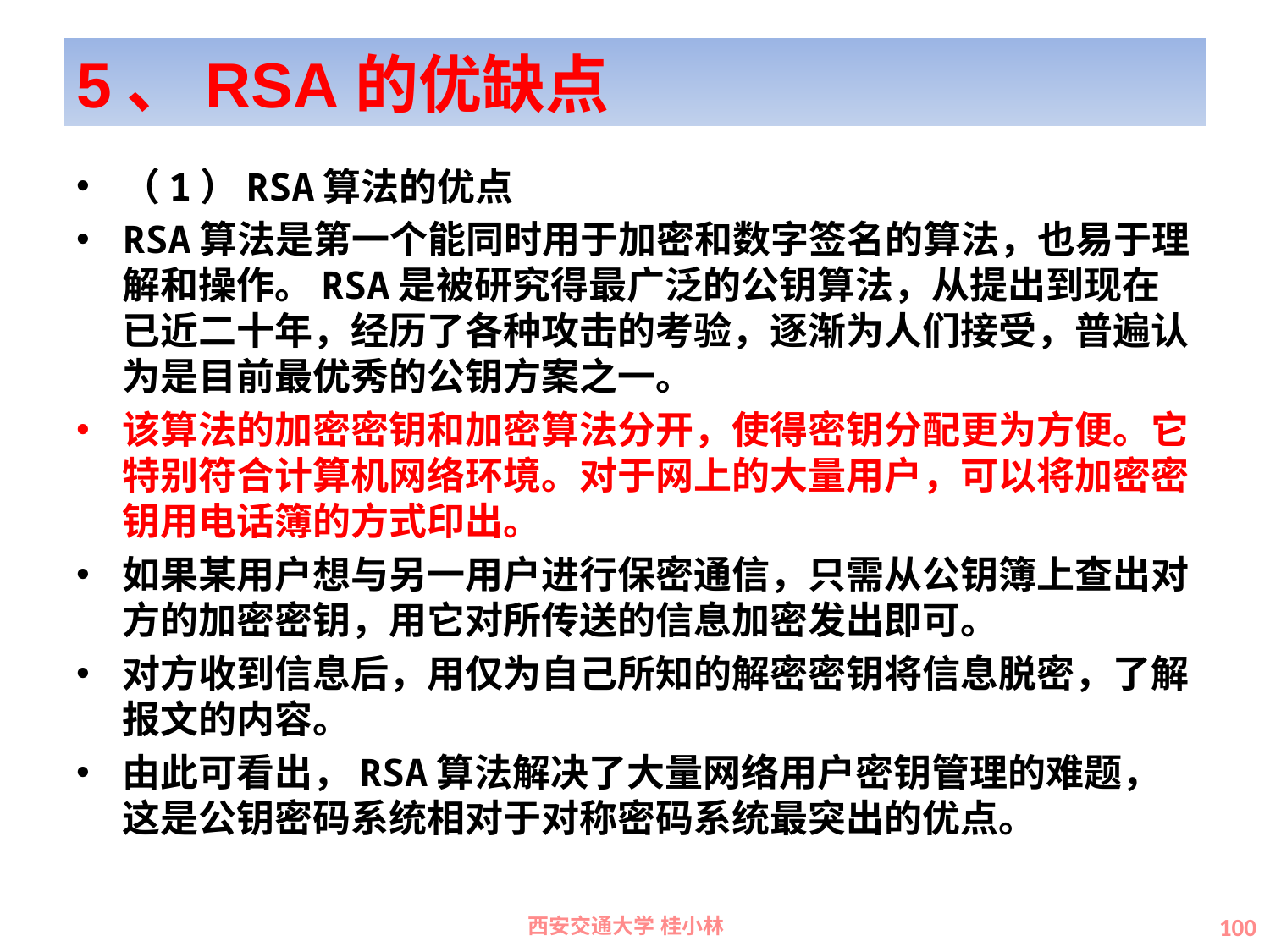

# 5、RSA的优缺点
（1）RSA算法的优点
RSA算法是第一个能同时用于加密和数字签名的算法，也易于理解和操作。RSA是被研究得最广泛的公钥算法，从提出到现在已近二十年，经历了各种攻击的考验，逐渐为人们接受，普遍认为是目前最优秀的公钥方案之一。
该算法的加密密钥和加密算法分开，使得密钥分配更为方便。它特别符合计算机网络环境。对于网上的大量用户，可以将加密密钥用电话簿的方式印出。
如果某用户想与另一用户进行保密通信，只需从公钥簿上查出对方的加密密钥，用它对所传送的信息加密发出即可。
对方收到信息后，用仅为自己所知的解密密钥将信息脱密，了解报文的内容。
由此可看出，RSA算法解决了大量网络用户密钥管理的难题，这是公钥密码系统相对于对称密码系统最突出的优点。
西安交通大学 桂小林
100